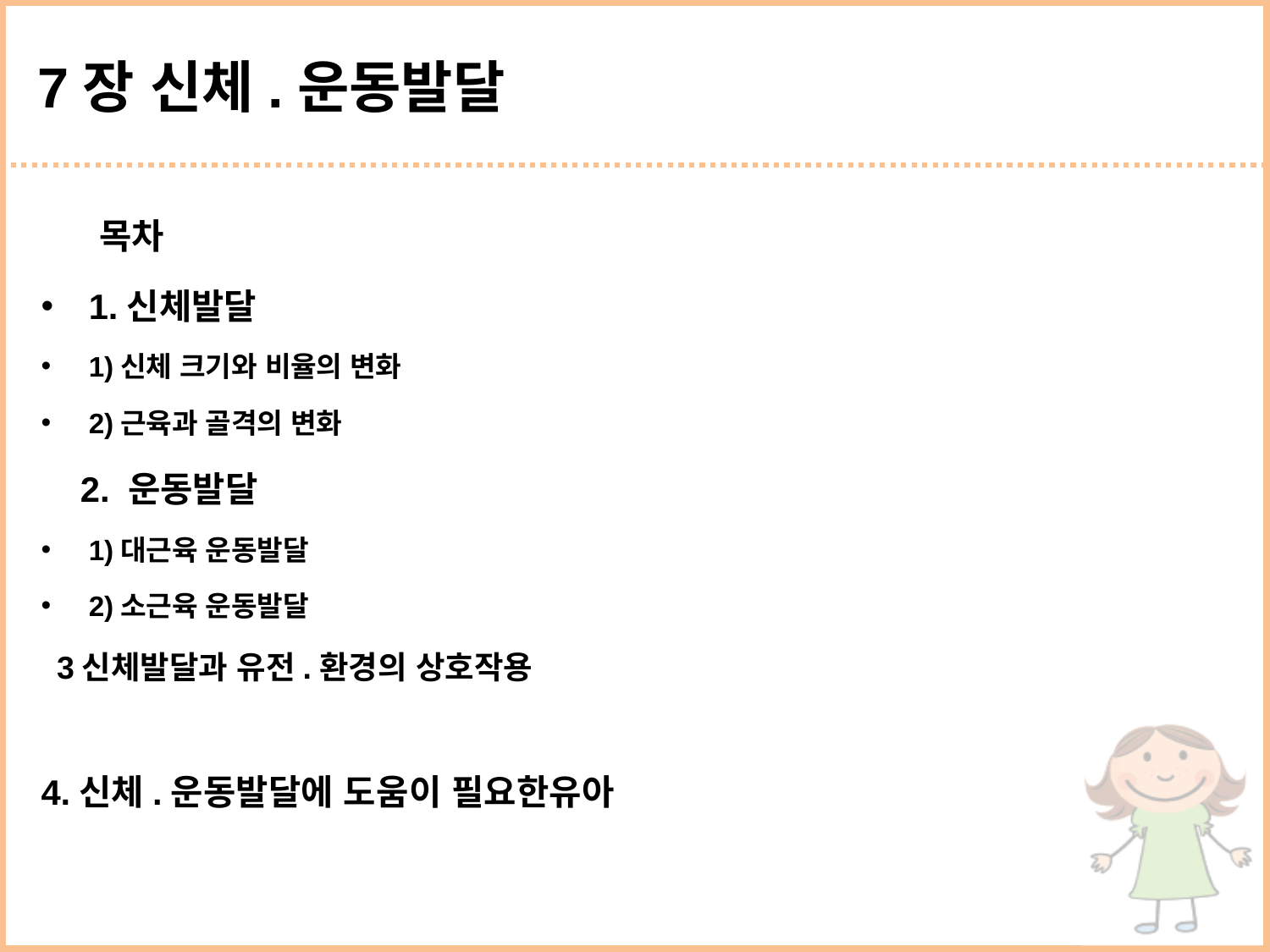

# 7장 신체.운동발달
     목차
1.신체발달
1)신체 크기와 비율의 변화
2)근육과 골격의 변화
     2. 운동발달
1)대근육 운동발달
2)소근육 운동발달
  3신체발달과 유전.환경의 상호작용

4.신체.운동발달에 도움이 필요한유아